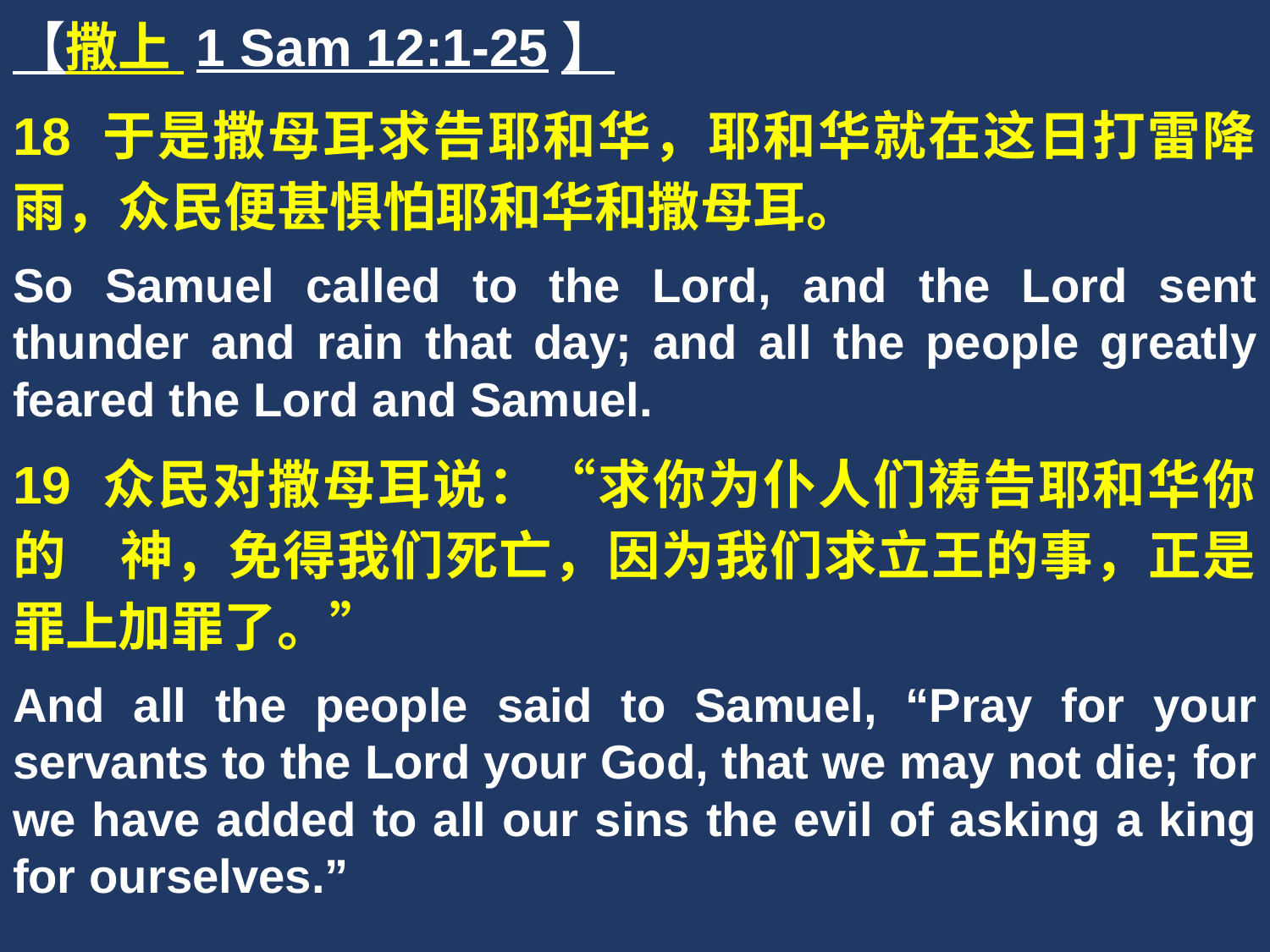

【撒上 1 Sam 12:1-25】
18 于是撒母耳求告耶和华，耶和华就在这日打雷降雨，众民便甚惧怕耶和华和撒母耳。
So Samuel called to the Lord, and the Lord sent thunder and rain that day; and all the people greatly feared the Lord and Samuel.
19 众民对撒母耳说：“求你为仆人们祷告耶和华你的　神，免得我们死亡，因为我们求立王的事，正是罪上加罪了。”
And all the people said to Samuel, “Pray for your servants to the Lord your God, that we may not die; for we have added to all our sins the evil of asking a king for ourselves.”